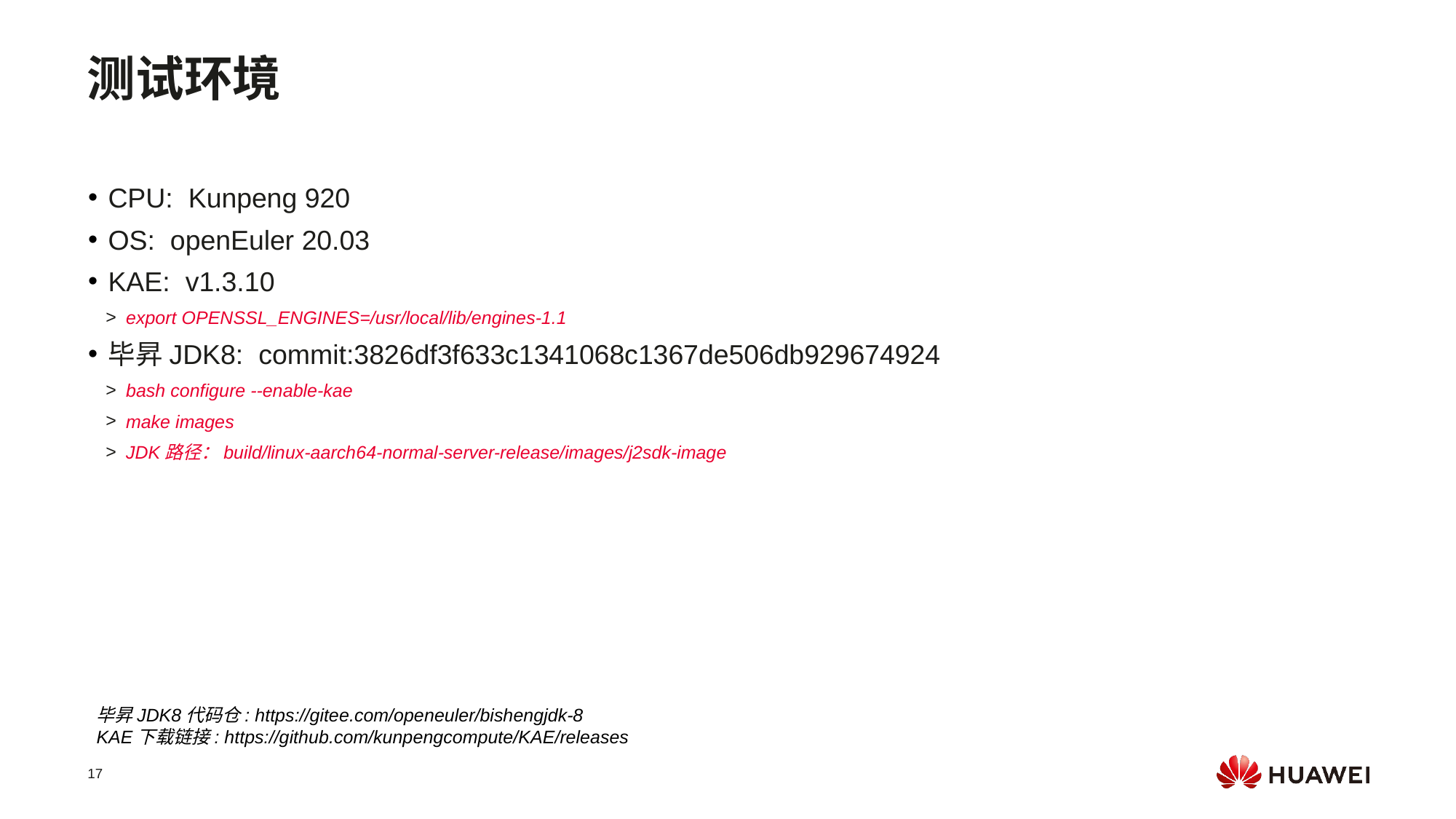

测试环境
CPU:  Kunpeng 920
OS:  openEuler 20.03
KAE:  v1.3.10
export OPENSSL_ENGINES=/usr/local/lib/engines-1.1
毕昇JDK8:  commit:3826df3f633c1341068c1367de506db929674924
bash configure --enable-kae
make images
JDK路径：build/linux-aarch64-normal-server-release/images/j2sdk-image

毕昇JDK8代码仓: https://gitee.com/openeuler/bishengjdk-8
KAE下载链接: https://github.com/kunpengcompute/KAE/releases